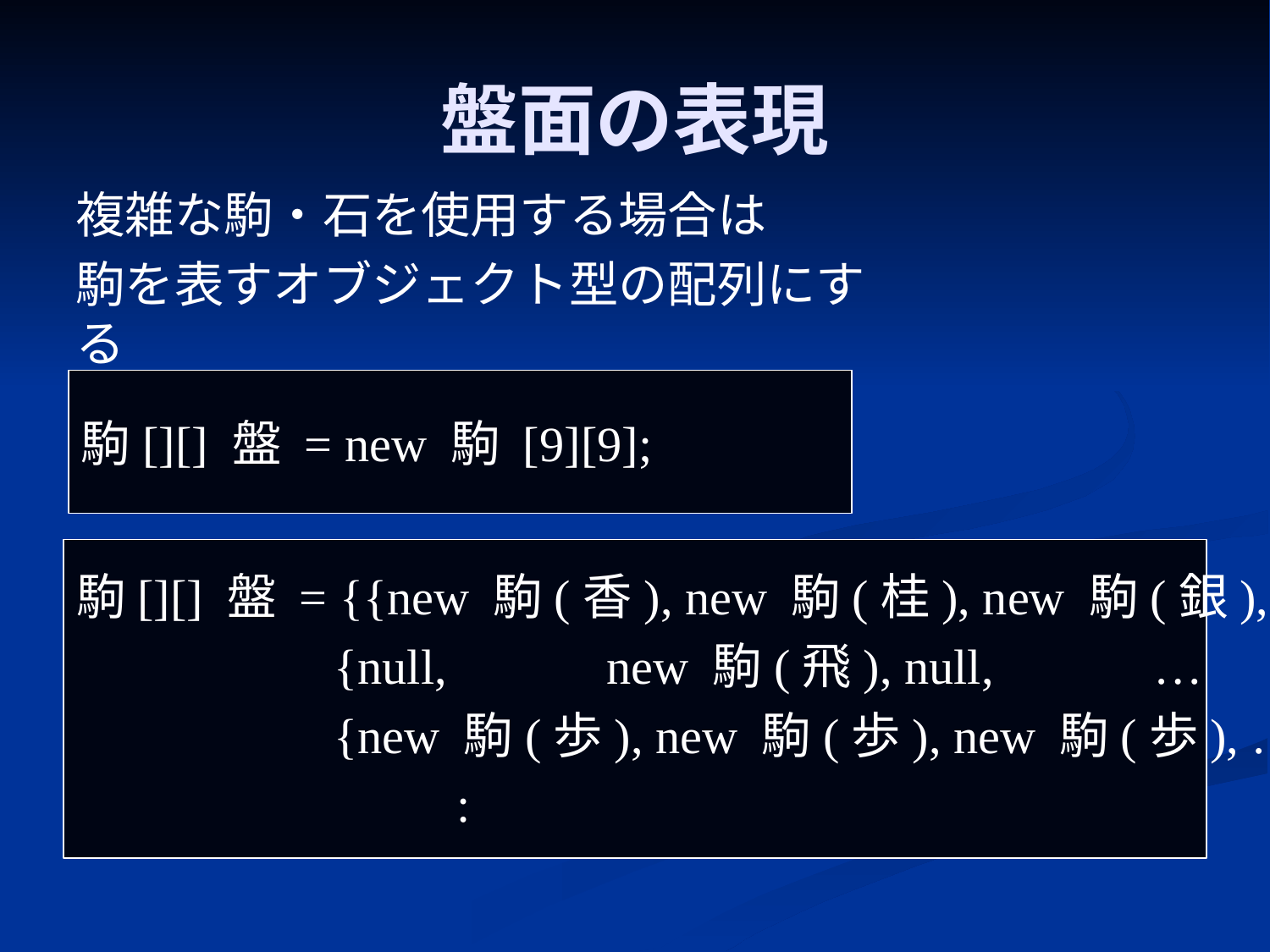

# 盤面の表現
複雑な駒・石を使用する場合は
駒を表すオブジェクト型の配列にする
駒[][] 盤 = new 駒 [9][9];
駒[][] 盤 = {{new 駒(香), new 駒(桂), new 駒(銀), …
                     {null,             new 駒(飛), null,             …
                     {new 駒(歩), new 駒(歩), new 駒(歩), …
                               :